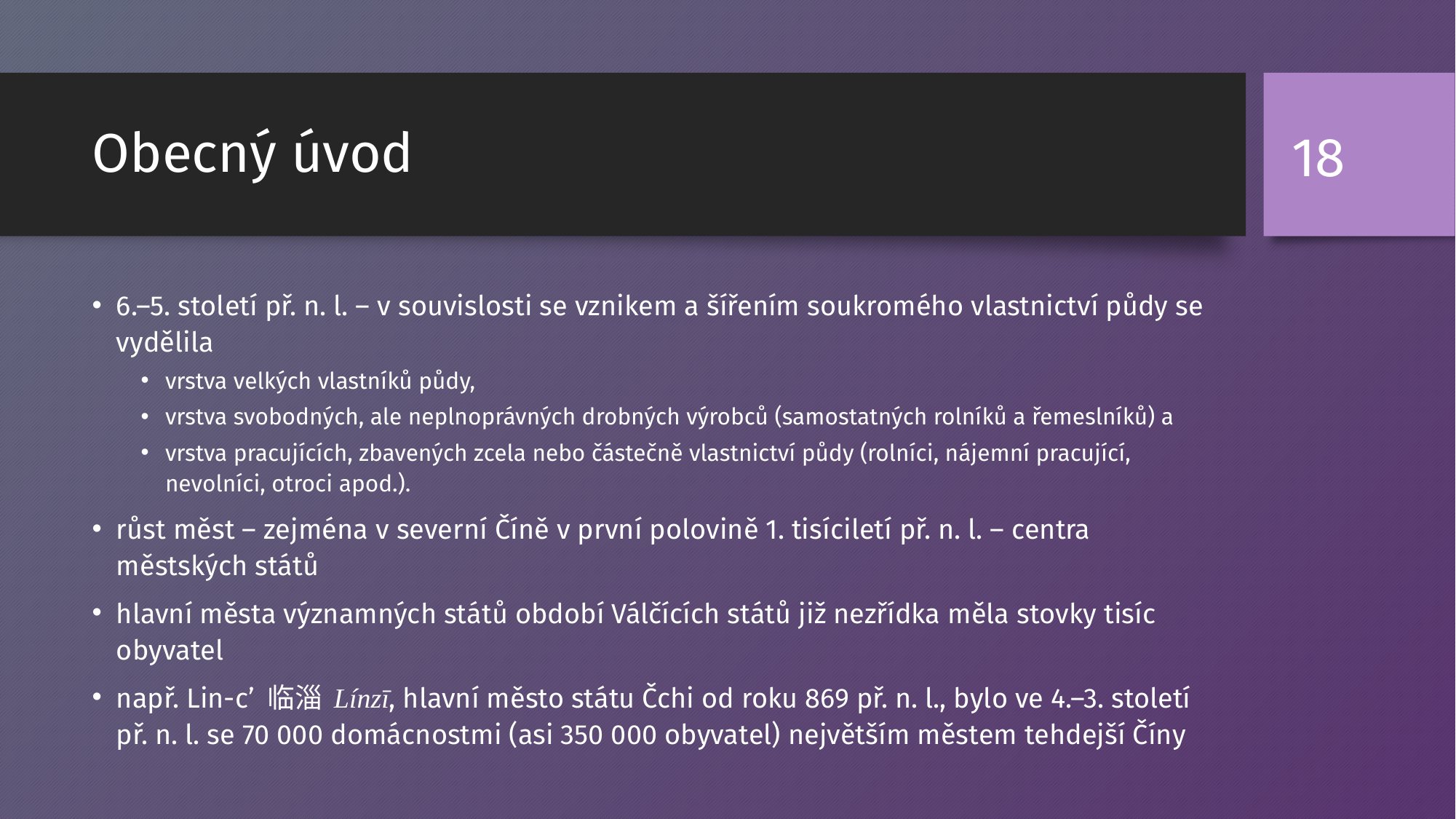

18
# Obecný úvod
6.–5. století př. n. l. – v souvislosti se vznikem a šířením soukromého vlastnictví půdy se vydělila
vrstva velkých vlastníků půdy,
vrstva svobodných, ale neplnoprávných drobných výrobců (samostatných rolníků a řemeslníků) a
vrstva pracujících, zbavených zcela nebo částečně vlastnictví půdy (rolníci, nájemní pracující, nevolníci, otroci apod.).
růst měst – zejména v severní Číně v první polovině 1. tisíciletí př. n. l. – centra městských států
hlavní města významných států období Válčících států již nezřídka měla stovky tisíc obyvatel
např. Lin-c’ 临淄 Línzī, hlavní město státu Čchi od roku 869 př. n. l., bylo ve 4.–3. století př. n. l. se 70 000 domácnostmi (asi 350 000 obyvatel) největším městem tehdejší Číny